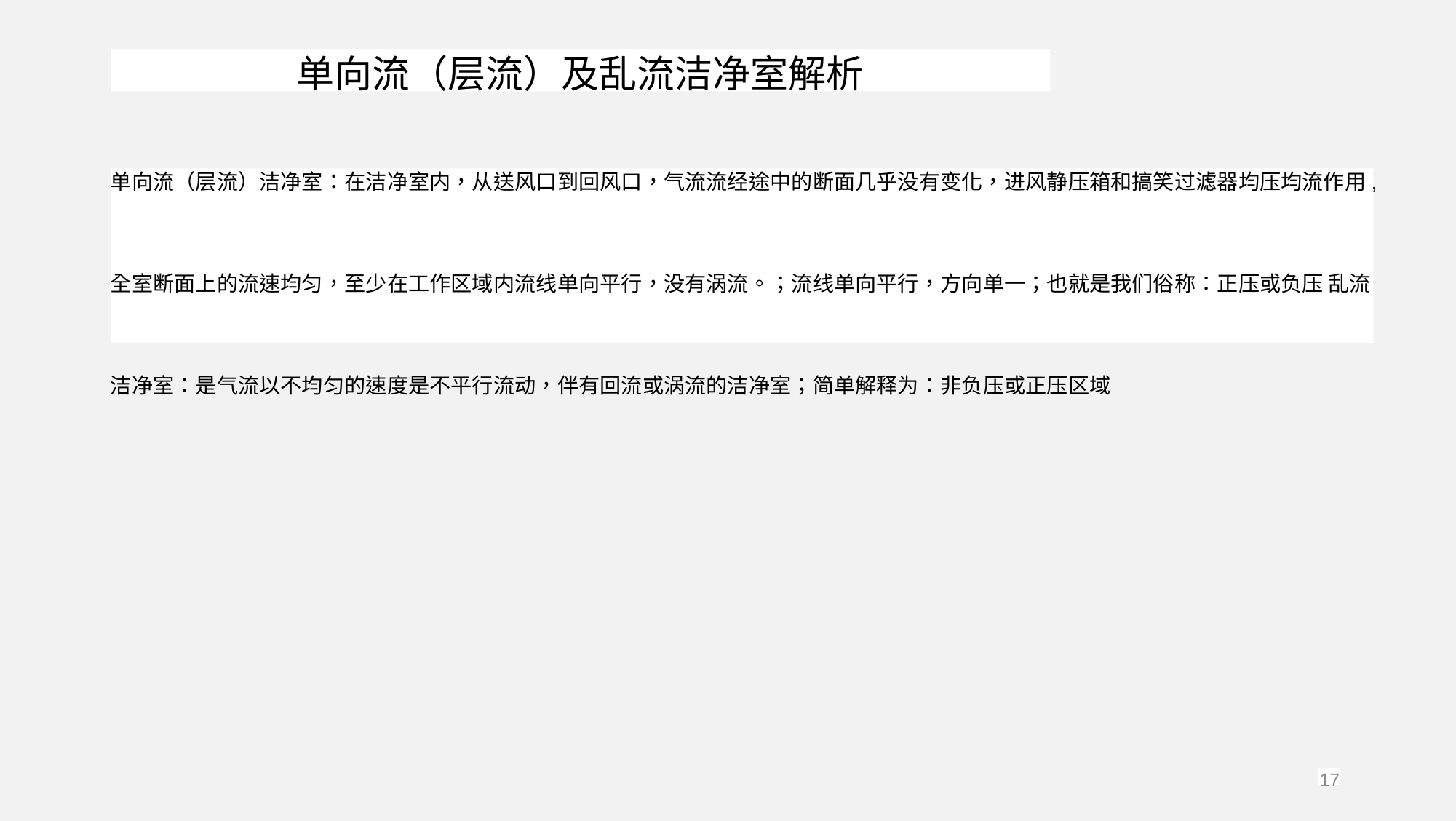

单向流（层流）及乱流洁净室解析
单向流（层流）洁净室：在洁净室内，从送风口到回风口，气流流经途中的断面几乎没有变化，进风静压箱和搞笑过滤器均压均流作用,
全室断面上的流速均匀，至少在工作区域内流线单向平行，没有涡流。；流线单向平行，方向单一；也就是我们俗称：正压或负压 乱流洁净室：是气流以不均匀的速度是不平行流动，伴有回流或涡流的洁净室；简单解释为：非负压或正压区域
17